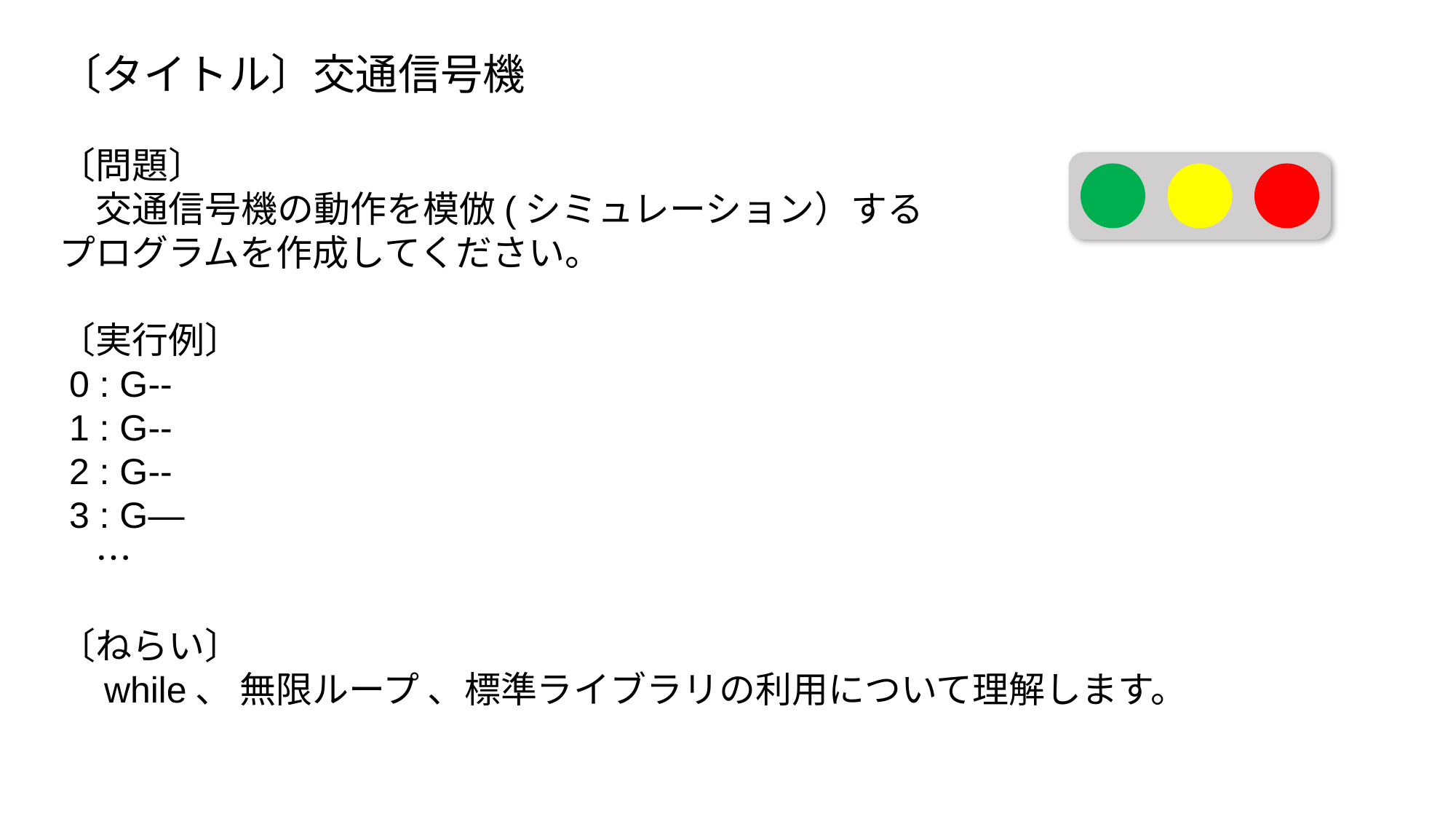

〔タイトル〕交通信号機

〔問題〕
　交通信号機の動作を模倣(シミュレーション）する
プログラムを作成してください。
〔実行例〕
 0 : G--
 1 : G--
 2 : G--
 3 : G—
　…

〔ねらい〕
　while、 無限ループ 、標準ライブラリの利用について理解します。